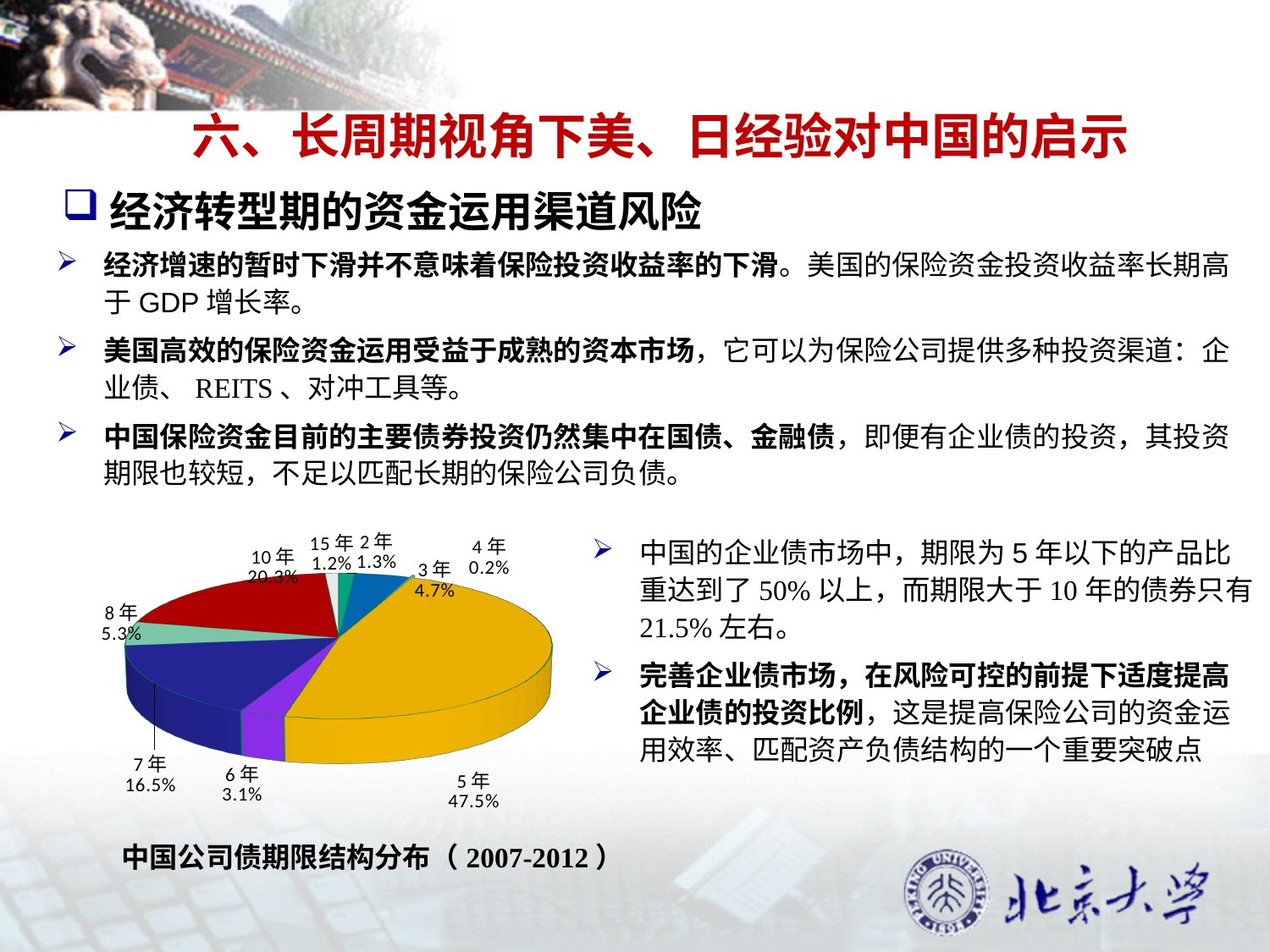

六、长周期视角下美、日经验对中国的启示
经济转型期的资金运用渠道风险
经济增速的暂时下滑并不意味着保险投资收益率的下滑。美国的保险资金投资收益率长期高于GDP增长率。
美国高效的保险资金运用受益于成熟的资本市场，它可以为保险公司提供多种投资渠道：企业债、REITS、对冲工具等。
中国保险资金目前的主要债券投资仍然集中在国债、金融债，即便有企业债的投资，其投资期限也较短，不足以匹配长期的保险公司负债。

[unsupported chart]

中国的企业债市场中，期限为5年以下的产品比重达到了50%以上，而期限大于10年的债券只有21.5%左右。
完善企业债市场，在风险可控的前提下适度提高企业债的投资比例，这是提高保险公司的资金运用效率、匹配资产负债结构的一个重要突破点
中国公司债期限结构分布（2007-2012）